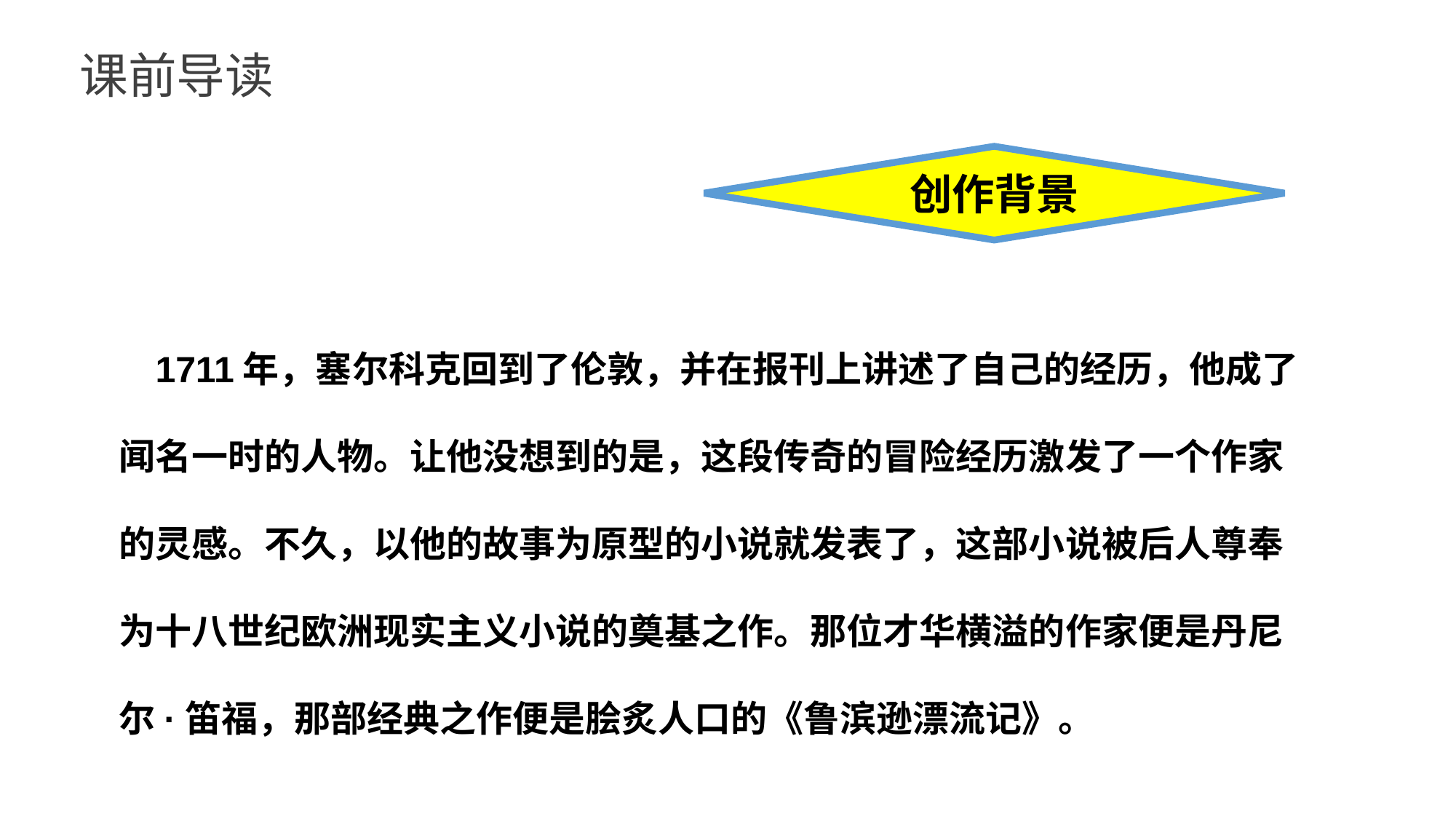

课前导读
创作背景
1711年，塞尔科克回到了伦敦，并在报刊上讲述了自己的经历，他成了闻名一时的人物。让他没想到的是，这段传奇的冒险经历激发了一个作家的灵感。不久，以他的故事为原型的小说就发表了，这部小说被后人尊奉为十八世纪欧洲现实主义小说的奠基之作。那位才华横溢的作家便是丹尼尔·笛福，那部经典之作便是脍炙人口的《鲁滨逊漂流记》。